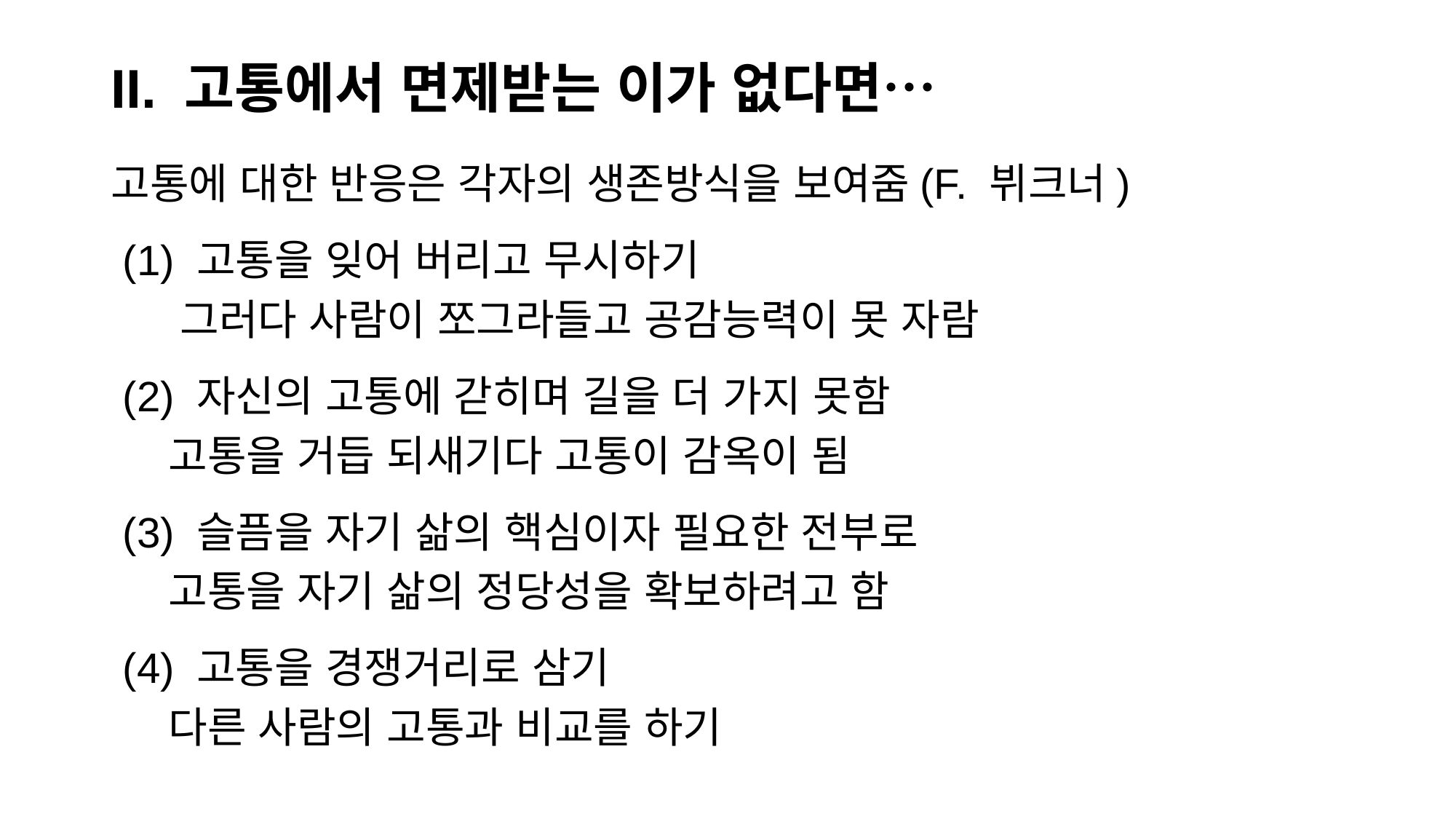

# II. 고통에서 면제받는 이가 없다면…
고통에 대한 반응은 각자의 생존방식을 보여줌(F. 뷔크너)

 (1) 고통을 잊어 버리고 무시하기
     그러다 사람이 쪼그라들고 공감능력이 못 자람

 (2) 자신의 고통에 갇히며 길을 더 가지 못함
    고통을 거듭 되새기다 고통이 감옥이 됨

 (3) 슬픔을 자기 삶의 핵심이자 필요한 전부로
    고통을 자기 삶의 정당성을 확보하려고 함

 (4) 고통을 경쟁거리로 삼기
    다른 사람의 고통과 비교를 하기